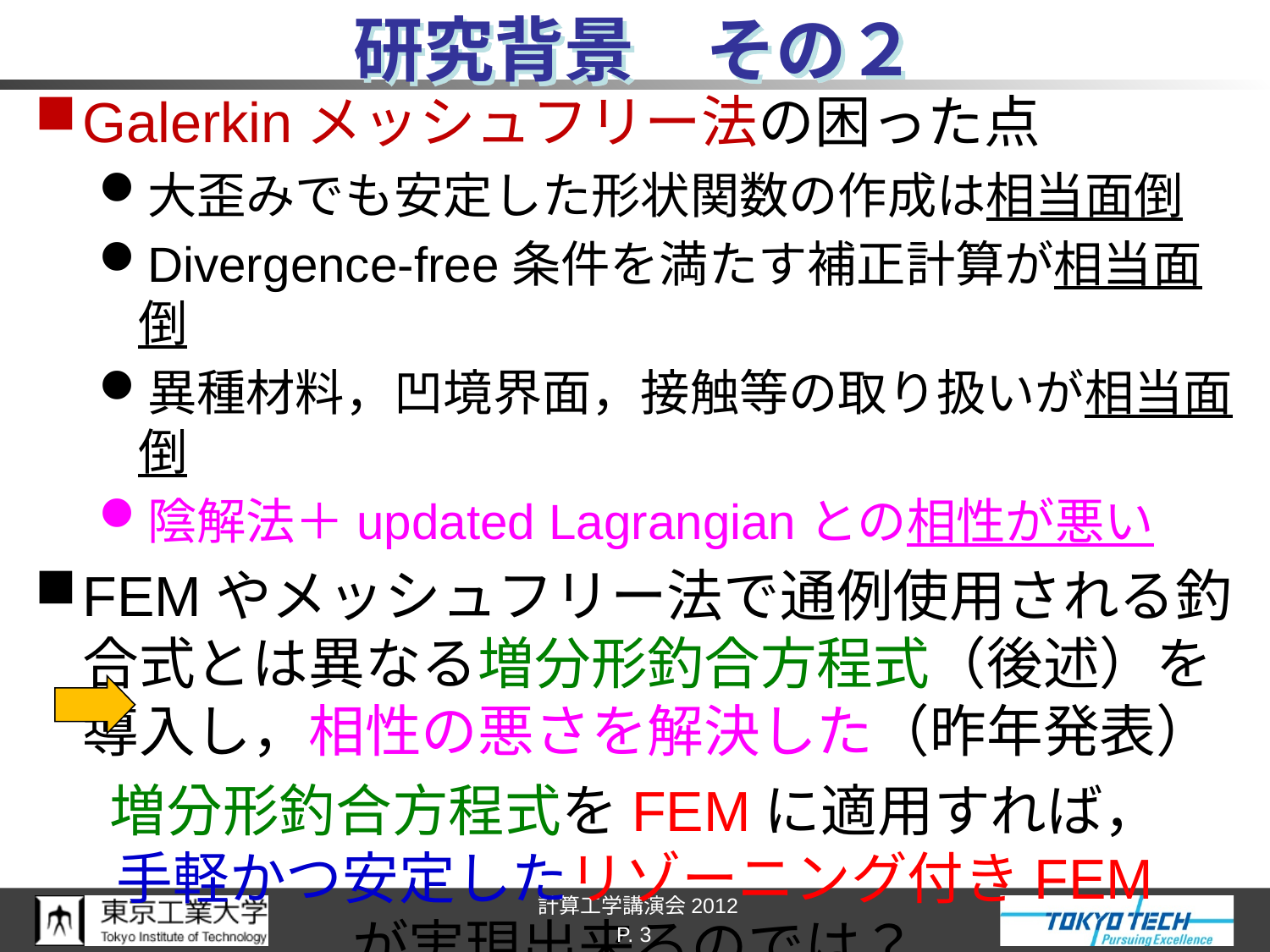

# 研究背景　その２
Galerkinメッシュフリー法の困った点
大歪みでも安定した形状関数の作成は相当面倒
Divergence-free条件を満たす補正計算が相当面倒
異種材料，凹境界面，接触等の取り扱いが相当面倒
陰解法＋updated Lagrangianとの相性が悪い
FEMやメッシュフリー法で通例使用される釣合式とは異なる増分形釣合方程式（後述）を導入し，相性の悪さを解決した（昨年発表）
増分形釣合方程式をFEMに適用すれば，
手軽かつ安定したリゾーニング付きFEM
が実現出来るのでは？

P. 3